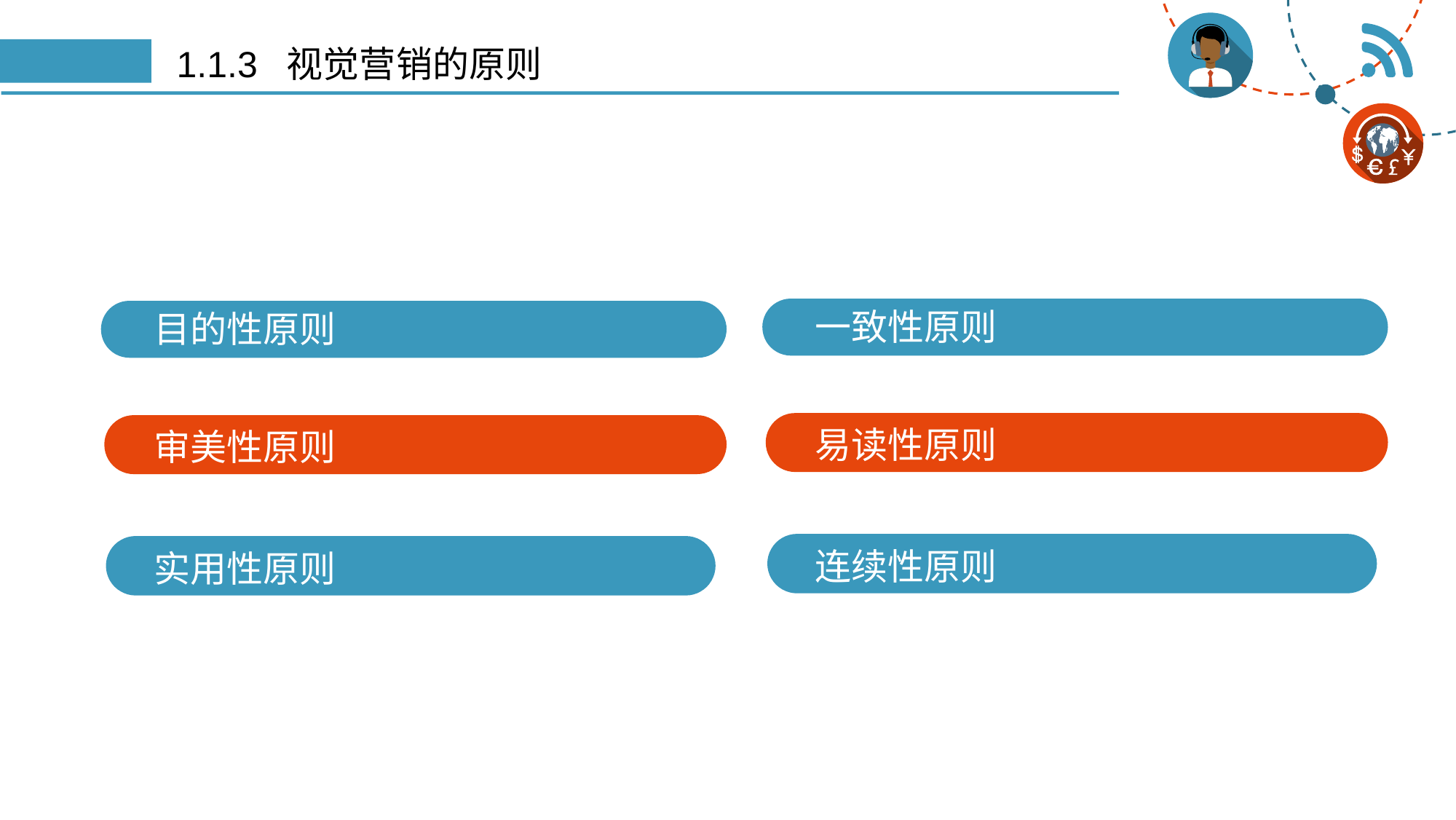

# 1.1.3  视觉营销的原则

一致性原则
目的性原则
易读性原则
审美性原则
￥
连续性原则
实用性原则